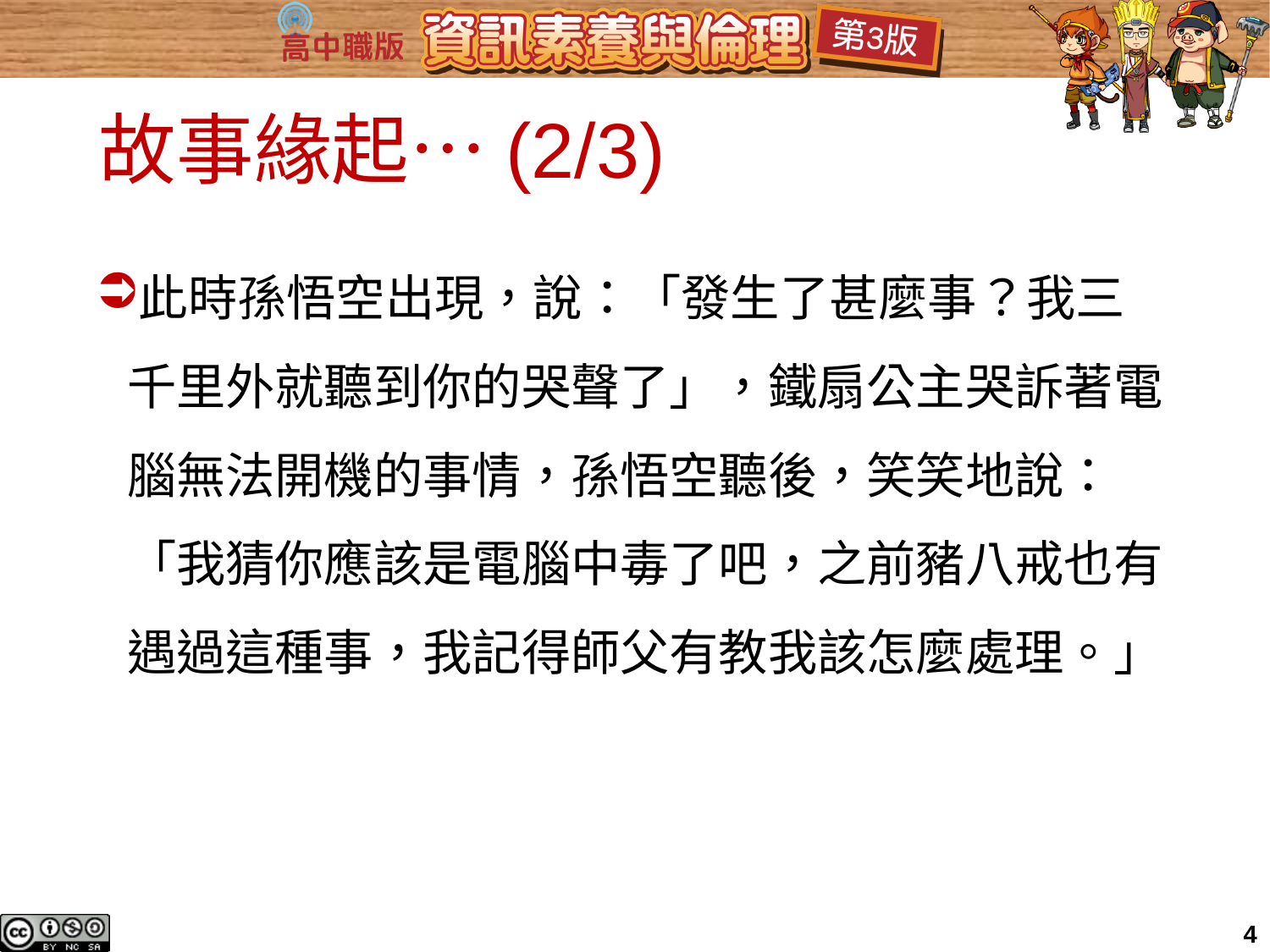

# 故事緣起…(2/3)
此時孫悟空出現，說：「發生了甚麼事？我三千里外就聽到你的哭聲了」，鐵扇公主哭訴著電腦無法開機的事情，孫悟空聽後，笑笑地說：「我猜你應該是電腦中毒了吧，之前豬八戒也有遇過這種事，我記得師父有教我該怎麼處理。」
4